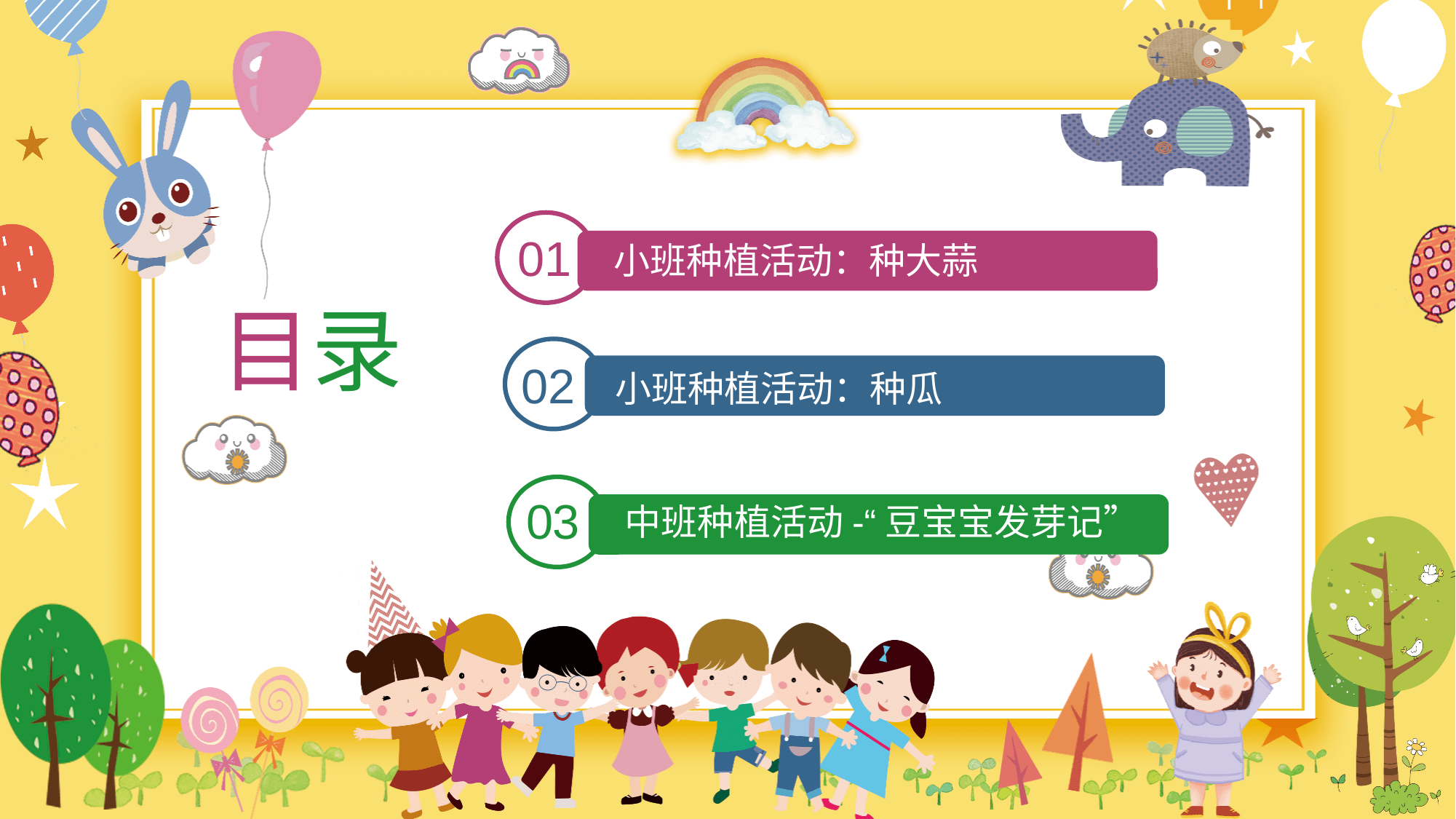

节日PPT模板 http://www.ypppt.com/jieri/

01
 小班种植活动：种大蒜

# 目录
c
02
 小班种植活动：种瓜

03
 中班种植活动-“豆宝宝发芽记”